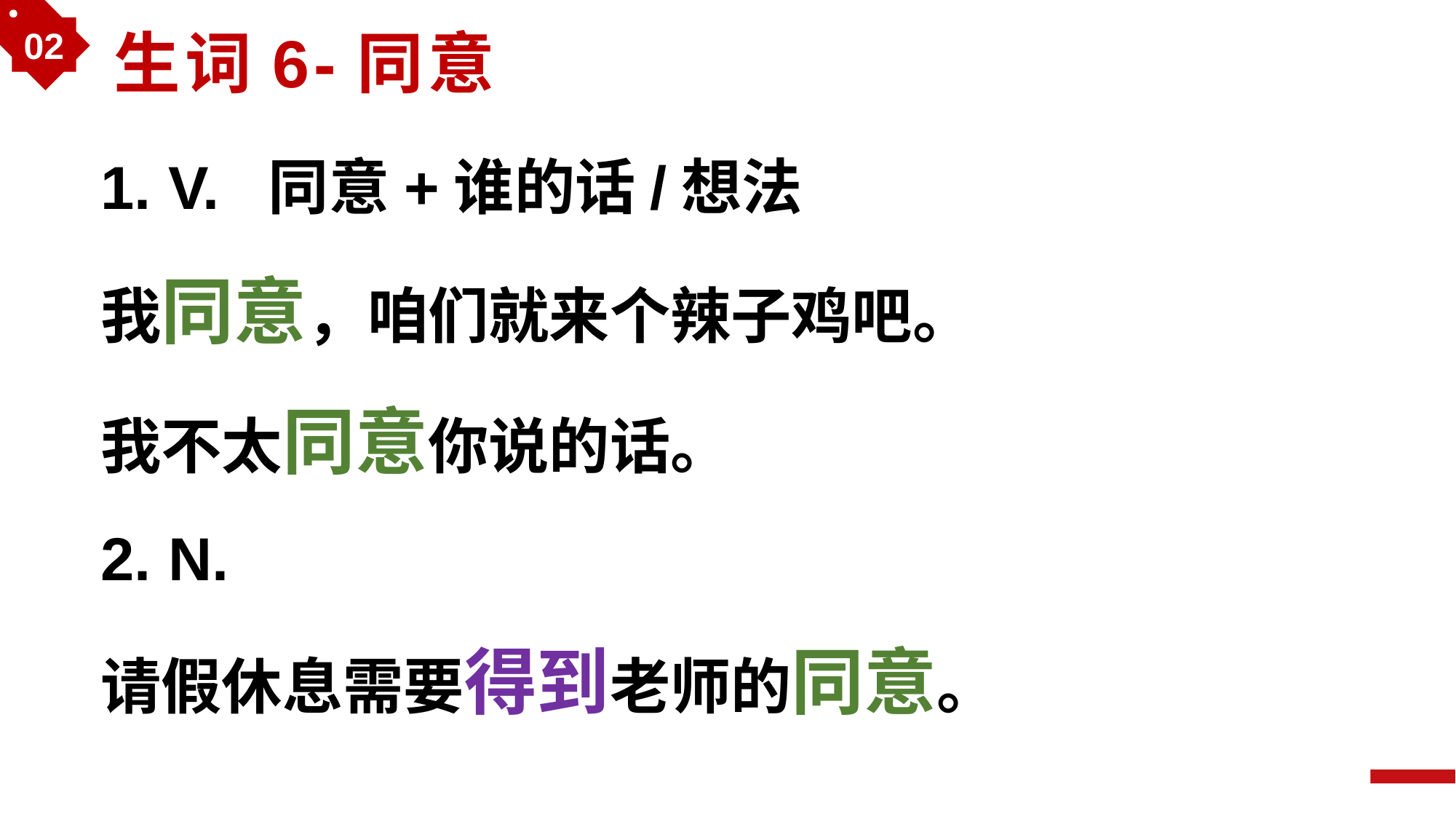

02
生词6-同意
1. V.  同意+谁的话/想法
我同意，咱们就来个辣子鸡吧。
我不太同意你说的话。
2. N.
请假休息需要得到老师的同意。